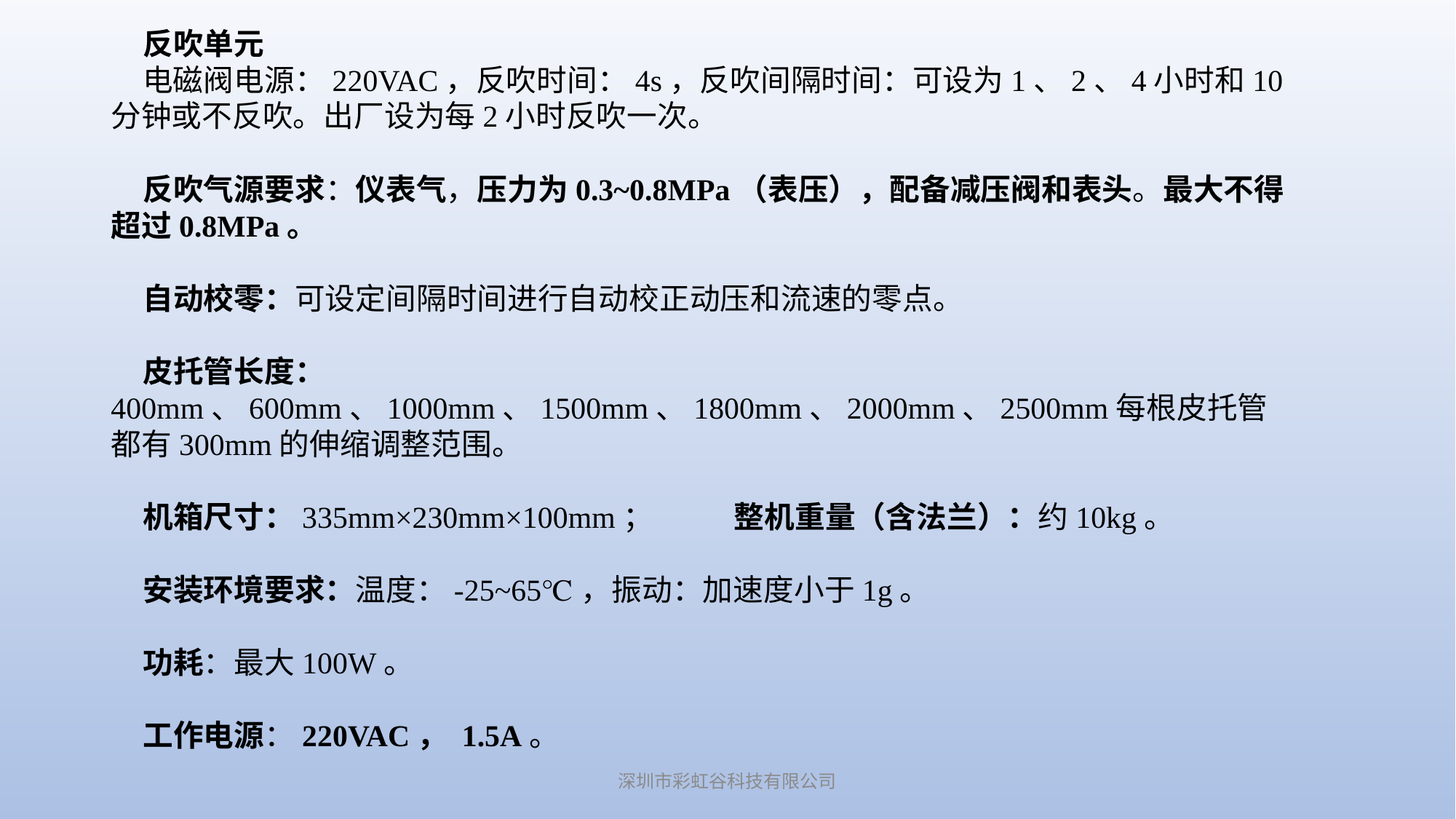

反吹单元
电磁阀电源：220VAC，反吹时间：4s，反吹间隔时间：可设为1、2、4小时和10分钟或不反吹。出厂设为每2小时反吹一次。

反吹气源要求：仪表气，压力为0.3~0.8MPa（表压），配备减压阀和表头。最大不得超过0.8MPa。

自动校零：可设定间隔时间进行自动校正动压和流速的零点。

皮托管长度：400mm、600mm、1000mm、1500mm、1800mm、2000mm、2500mm每根皮托管都有300mm的伸缩调整范围。

机箱尺寸：335mm×230mm×100mm；            整机重量（含法兰）：约10kg。

安装环境要求：温度：-25~65℃，振动：加速度小于1g。

功耗：最大100W。

工作电源：220VAC， 1.5A。
深圳市彩虹谷科技有限公司
5